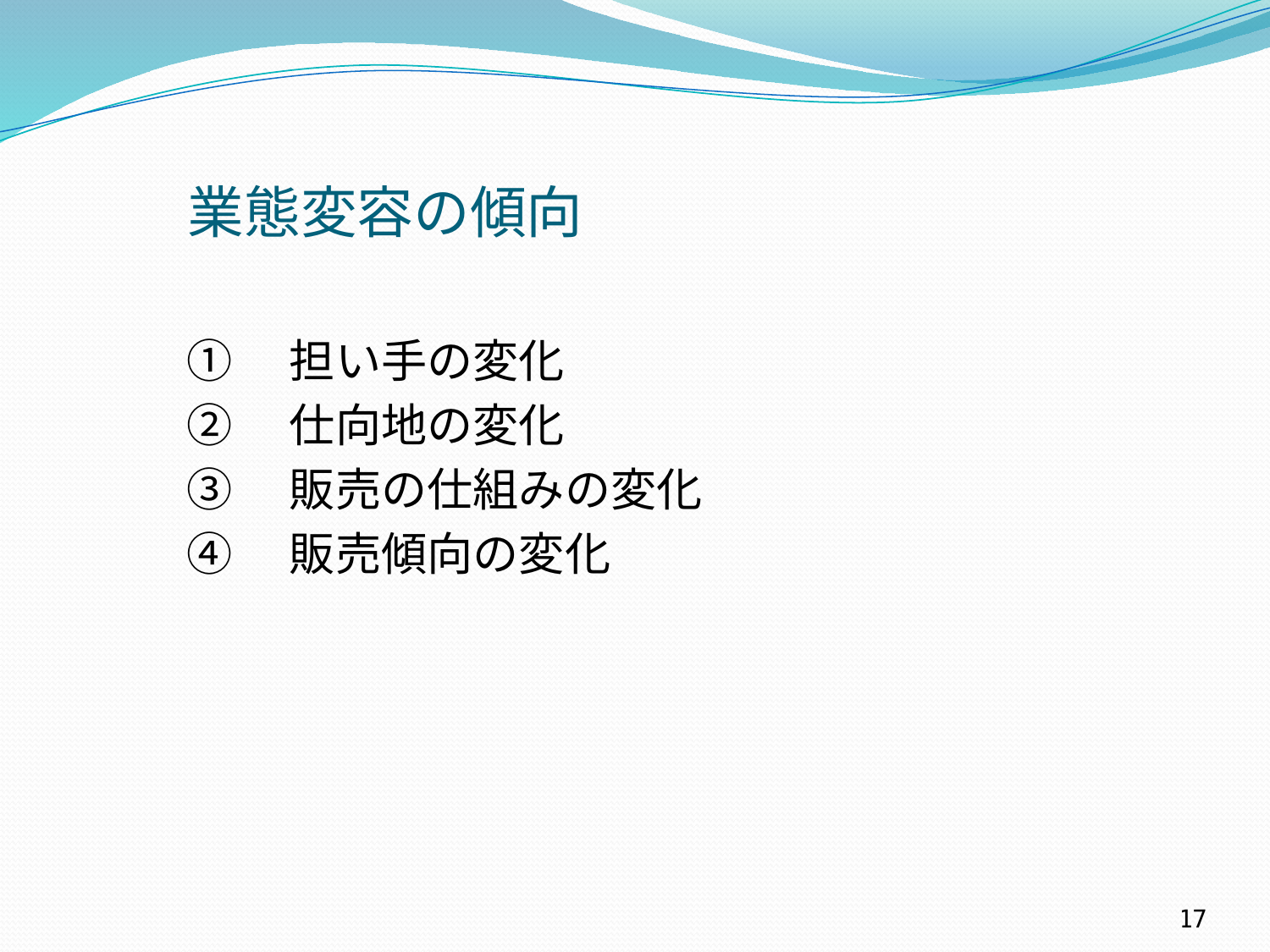

業態変容の傾向
①　担い手の変化
②　仕向地の変化
③　販売の仕組みの変化
④　販売傾向の変化
17